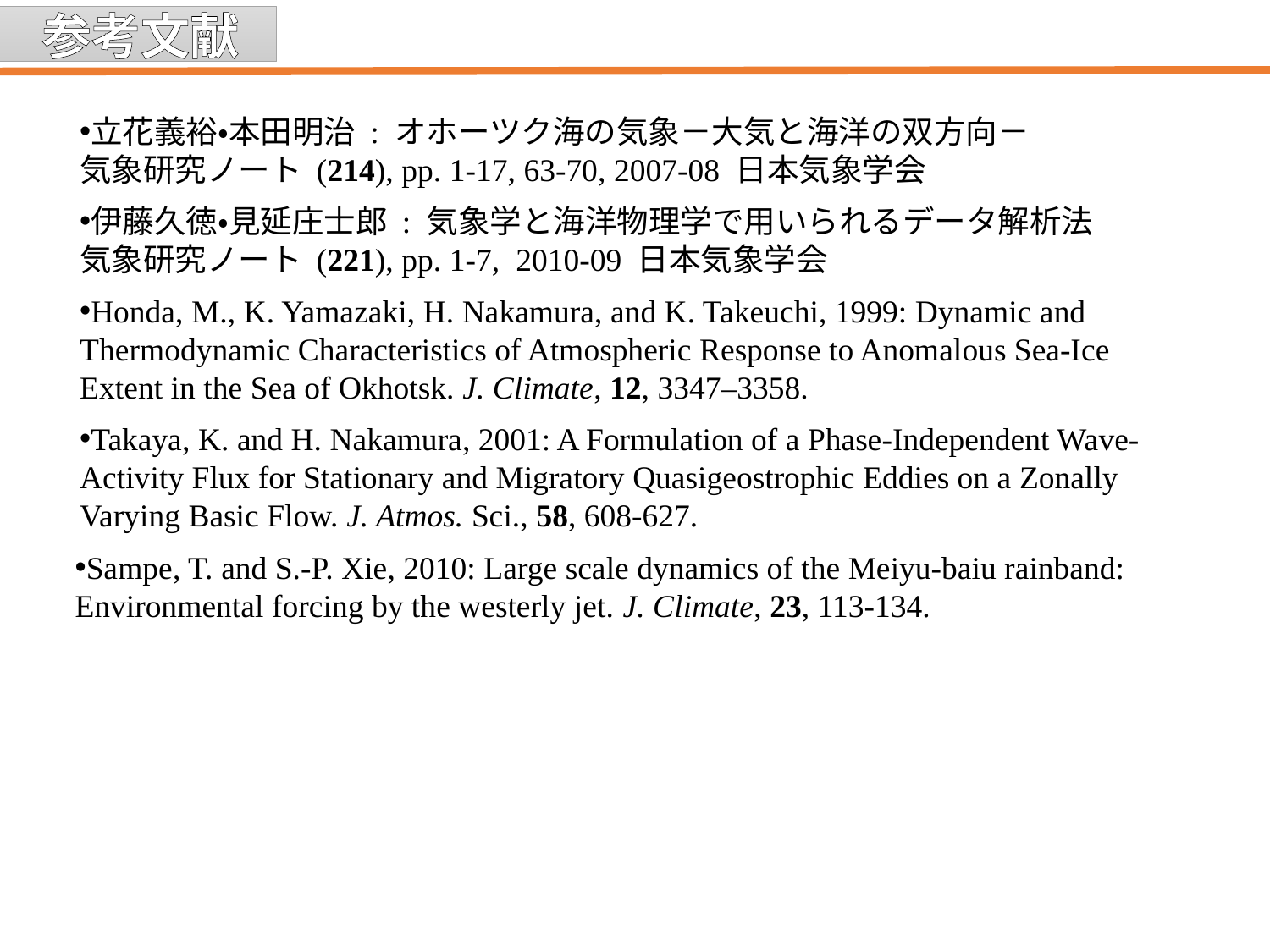

参考文献

立花義裕・本田明治 : オホーツク海の気象－大気と海洋の双方向－
気象研究ノート (214), pp. 1-17, 63-70, 2007-08 日本気象学会
伊藤久徳・見延庄士郎 : 気象学と海洋物理学で用いられるデータ解析法
気象研究ノート (221), pp. 1-7,  2010-09 日本気象学会
Honda, M., K. Yamazaki, H. Nakamura, and K. Takeuchi, 1999: Dynamic and Thermodynamic Characteristics of Atmospheric Response to Anomalous Sea-Ice Extent in the Sea of Okhotsk. J. Climate, 12, 3347–3358.
Takaya, K. and H. Nakamura, 2001: A Formulation of a Phase-Independent Wave-Activity Flux for Stationary and Migratory Quasigeostrophic Eddies on a Zonally Varying Basic Flow. J. Atmos. Sci., 58, 608-627.
Sampe, T. and S.-P. Xie, 2010: Large scale dynamics of the Meiyu-baiu rainband: Environmental forcing by the westerly jet. J. Climate, 23, 113-134.